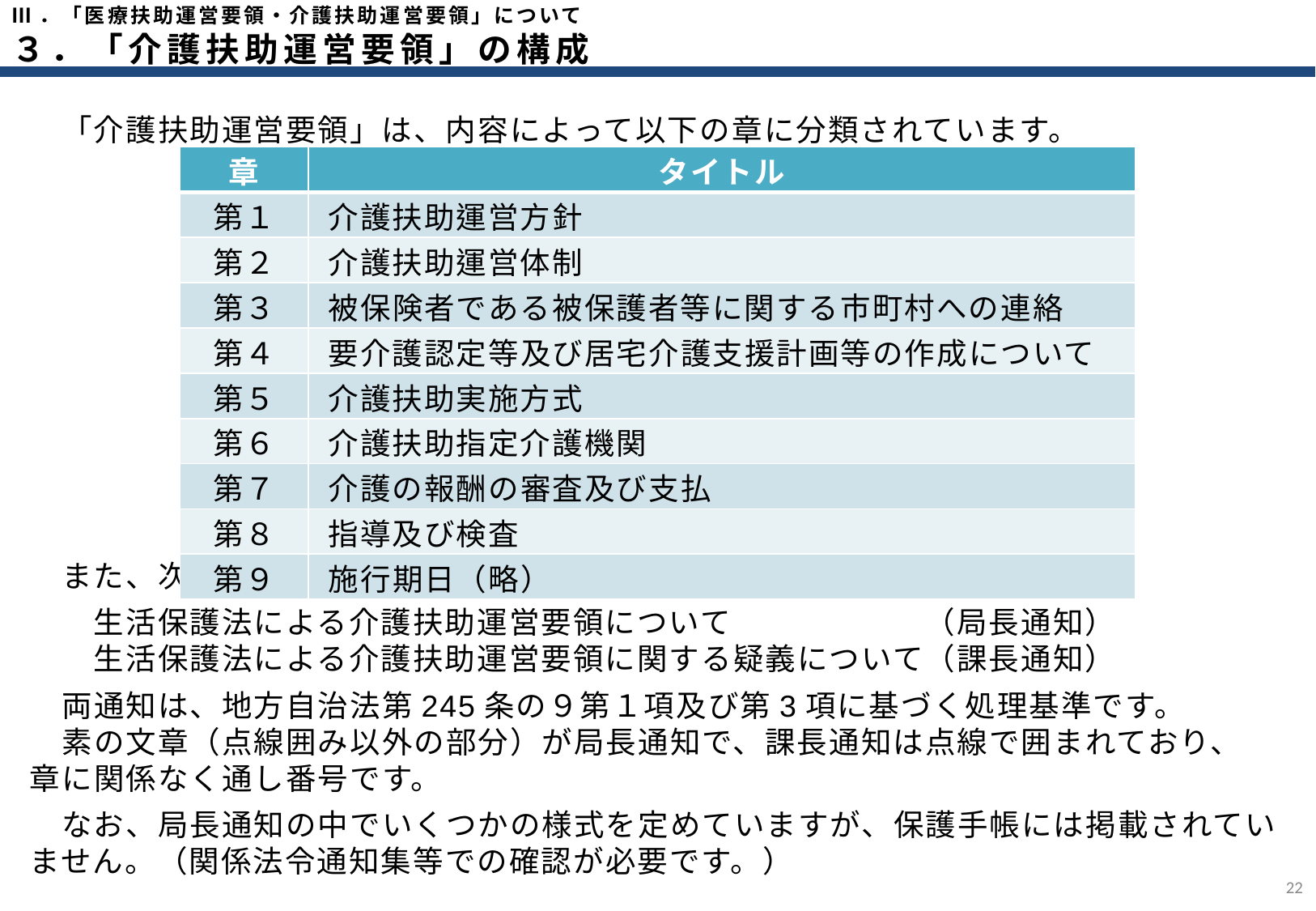

Ⅲ．「医療扶助運営要領・介護扶助運営要領」について
３．「介護扶助運営要領」の構成
　「介護扶助運営要領」は、内容によって以下の章に分類されています。

　また、次の通知が項目ごとに整理されています。
　　生活保護法による介護扶助運営要領について　　　　　　（局長通知）
　　生活保護法による介護扶助運営要領に関する疑義について（課長通知）
　両通知は、地方自治法第245条の９第１項及び第3項に基づく処理基準です。
　素の文章（点線囲み以外の部分）が局長通知で、課長通知は点線で囲まれており、
章に関係なく通し番号です。
　なお、局長通知の中でいくつかの様式を定めていますが、保護手帳には掲載されていません。（関係法令通知集等での確認が必要です。）
| 章 | タイトル |
| --- | --- |
| 第１ | 介護扶助運営方針 |
| 第２ | 介護扶助運営体制 |
| 第３ | 被保険者である被保護者等に関する市町村への連絡 |
| 第４ | 要介護認定等及び居宅介護支援計画等の作成について |
| 第５ | 介護扶助実施方式 |
| 第６ | 介護扶助指定介護機関 |
| 第７ | 介護の報酬の審査及び支払 |
| 第８ | 指導及び検査 |
| 第９ | 施行期日（略） |
22